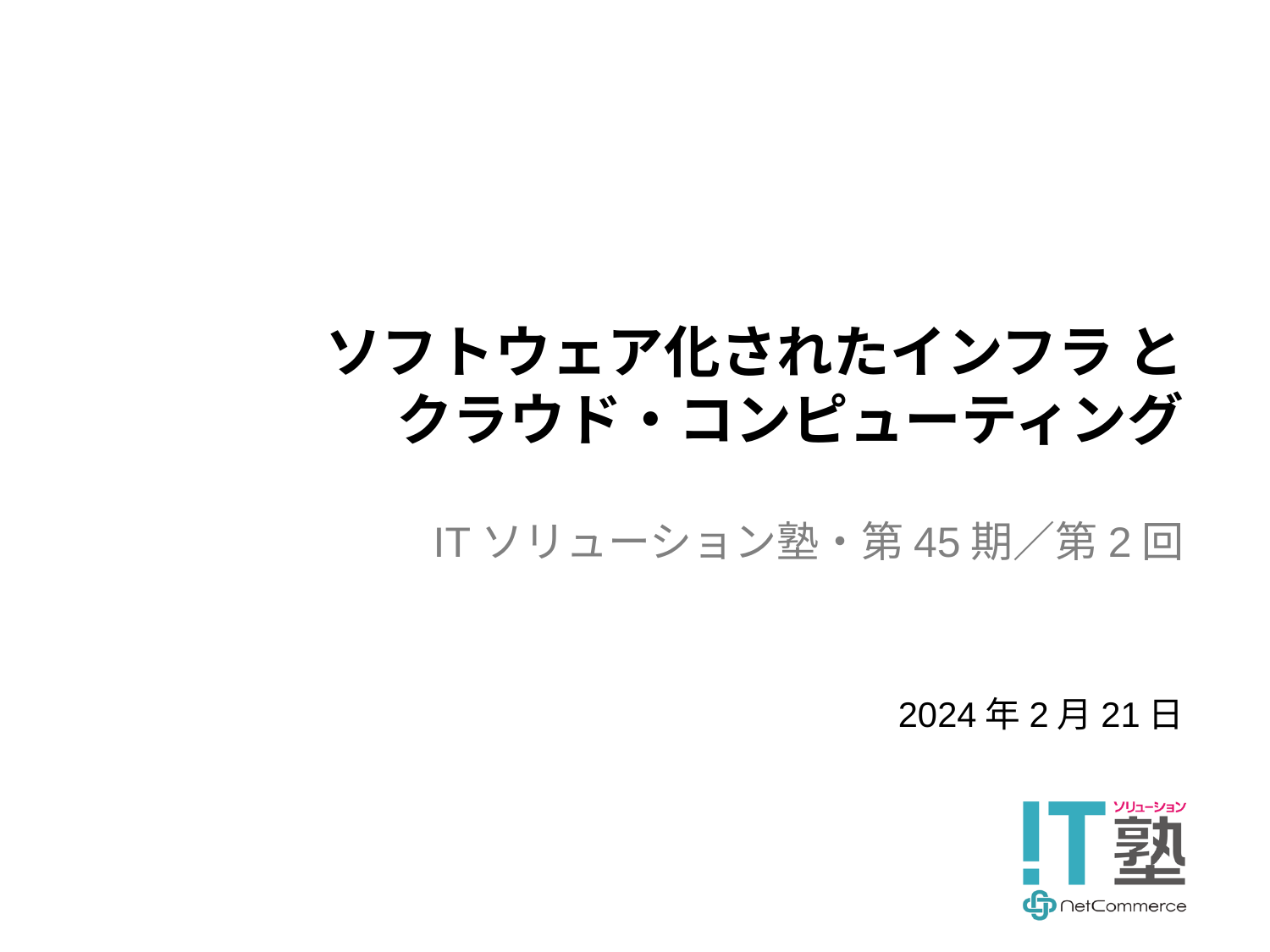

ソフトウェア化されたインフラ と
クラウド・コンピューティング
ITソリューション塾・第45期／第2回
2024年2月21日